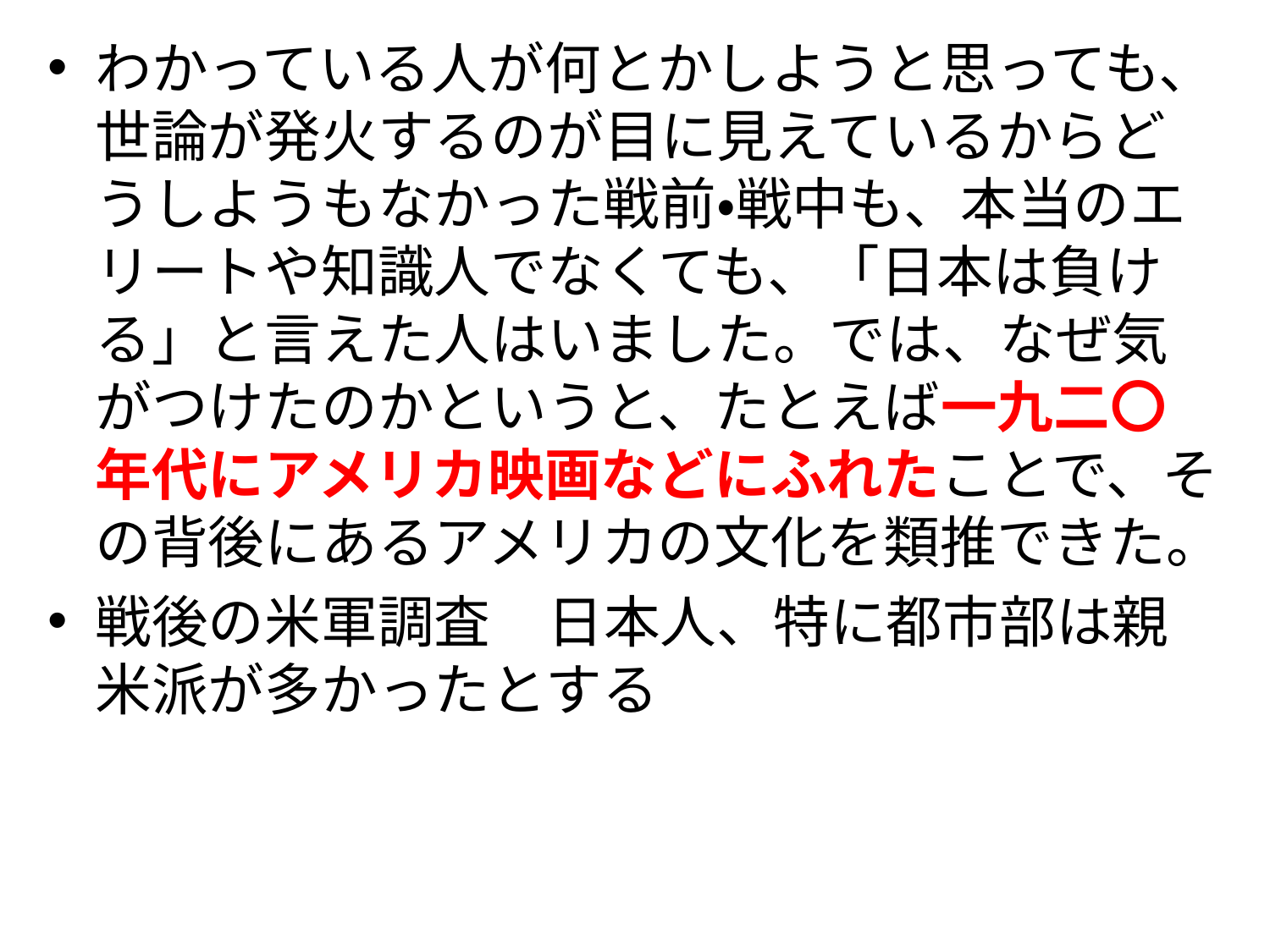

わかっている人が何とかしようと思っても、世論が発火するのが目に見えているからどうしようもなかった戦前・戦中も、本当のエリートや知識人でなくても、「日本は負ける」と言えた人はいました。では、なぜ気がつけたのかというと、たとえば一九二〇年代にアメリカ映画などにふれたことで、その背後にあるアメリカの文化を類推できた。
戦後の米軍調査　日本人、特に都市部は親米派が多かったとする